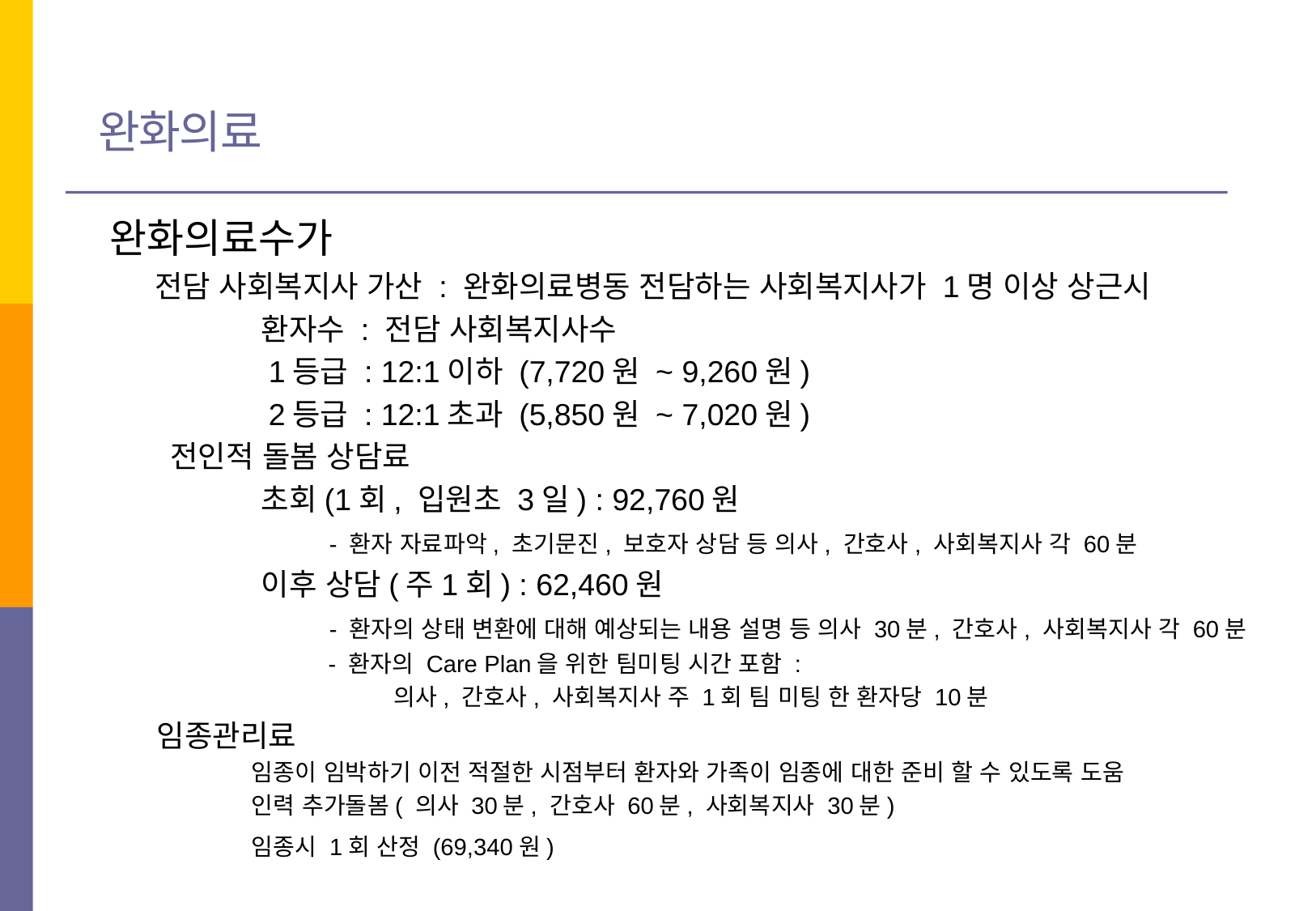

완화의료
완화의료수가
　　전담 사회복지사 가산 : 완화의료병동 전담하는 사회복지사가 1명 이상 상근시
　　　　　환자수 : 전담 사회복지사수
　　　　　1등급 : 12:1이하 (7,720원 ~ 9,260원)
　　　　　2등급 : 12:1초과 (5,850원 ~ 7,020원)
　　전인적 돌봄 상담료
　　　　　초회(1회, 입원초 3일) : 92,760원
　　　　　　　- 환자 자료파악, 초기문진, 보호자 상담 등 의사, 간호사, 사회복지사 각 60분
　　　　　이후 상담(주1회) : 62,460원
　　　　　　　- 환자의 상태 변환에 대해 예상되는 내용 설명 등 의사 30분, 간호사, 사회복지사 각 60분
　　　　　　　　　- 환자의 Care Plan을 위한 팀미팅 시간 포함 :
　　　　　　　　　　　　의사, 간호사, 사회복지사 주 1회 팀 미팅 한 환자당 10분
　　임종관리료
　　　　　　임종이 임박하기 이전 적절한 시점부터 환자와 가족이 임종에 대한 준비 할 수 있도록 도움
　　　　　　인력 추가돌봄( 의사 30분, 간호사 60분, 사회복지사 30분)
　　　　　　임종시 1회 산정 (69,340원)